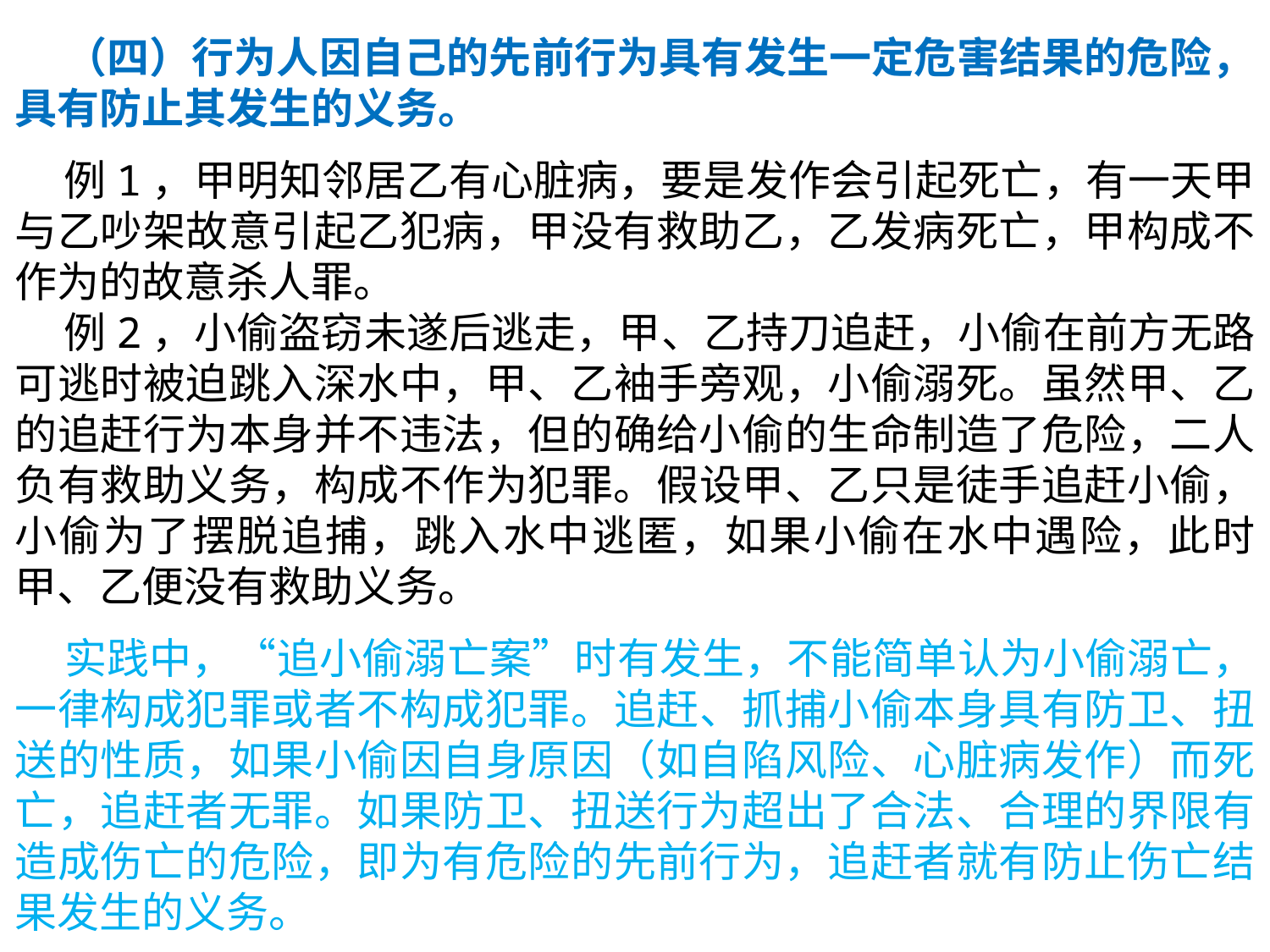

（四）行为人因自己的先前行为具有发生一定危害结果的危险，具有防止其发生的义务。

    例1，甲明知邻居乙有心脏病，要是发作会引起死亡，有一天甲与乙吵架故意引起乙犯病，甲没有救助乙，乙发病死亡，甲构成不作为的故意杀人罪。
    例2，小偷盗窃未遂后逃走，甲、乙持刀追赶，小偷在前方无路可逃时被迫跳入深水中，甲、乙袖手旁观，小偷溺死。虽然甲、乙的追赶行为本身并不违法，但的确给小偷的生命制造了危险，二人负有救助义务，构成不作为犯罪。假设甲、乙只是徒手追赶小偷，小偷为了摆脱追捕，跳入水中逃匿，如果小偷在水中遇险，此时甲、乙便没有救助义务。

    实践中，“追小偷溺亡案”时有发生，不能简单认为小偷溺亡，一律构成犯罪或者不构成犯罪。追赶、抓捕小偷本身具有防卫、扭送的性质，如果小偷因自身原因（如自陷风险、心脏病发作）而死亡，追赶者无罪。如果防卫、扭送行为超出了合法、合理的界限有造成伤亡的危险，即为有危险的先前行为，追赶者就有防止伤亡结果发生的义务。